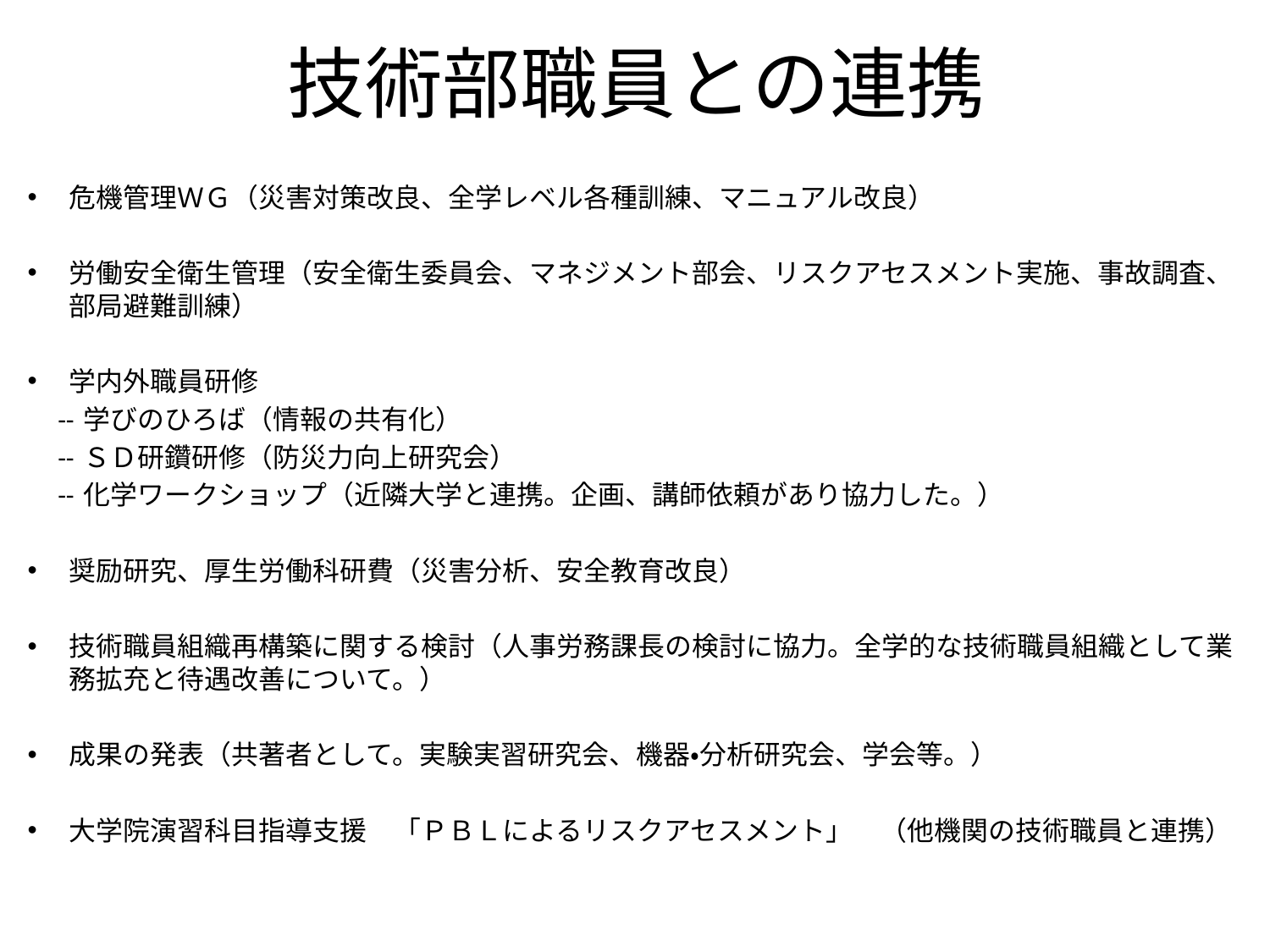

# 技術部職員との連携

危機管理ＷＧ（災害対策改良、全学レベル各種訓練、マニュアル改良）

労働安全衛生管理（安全衛生委員会、マネジメント部会、リスクアセスメント実施、事故調査、部局避難訓練）

学内外職員研修
　-- 学びのひろば（情報の共有化）
　-- ＳＤ研鑽研修（防災力向上研究会）
　-- 化学ワークショップ（近隣大学と連携。企画、講師依頼があり協力した。）

奨励研究、厚生労働科研費（災害分析、安全教育改良）

技術職員組織再構築に関する検討（人事労務課長の検討に協力。全学的な技術職員組織として業務拡充と待遇改善について。）

成果の発表（共著者として。実験実習研究会、機器・分析研究会、学会等。）

大学院演習科目指導支援　「ＰＢＬによるリスクアセスメント」　（他機関の技術職員と連携）